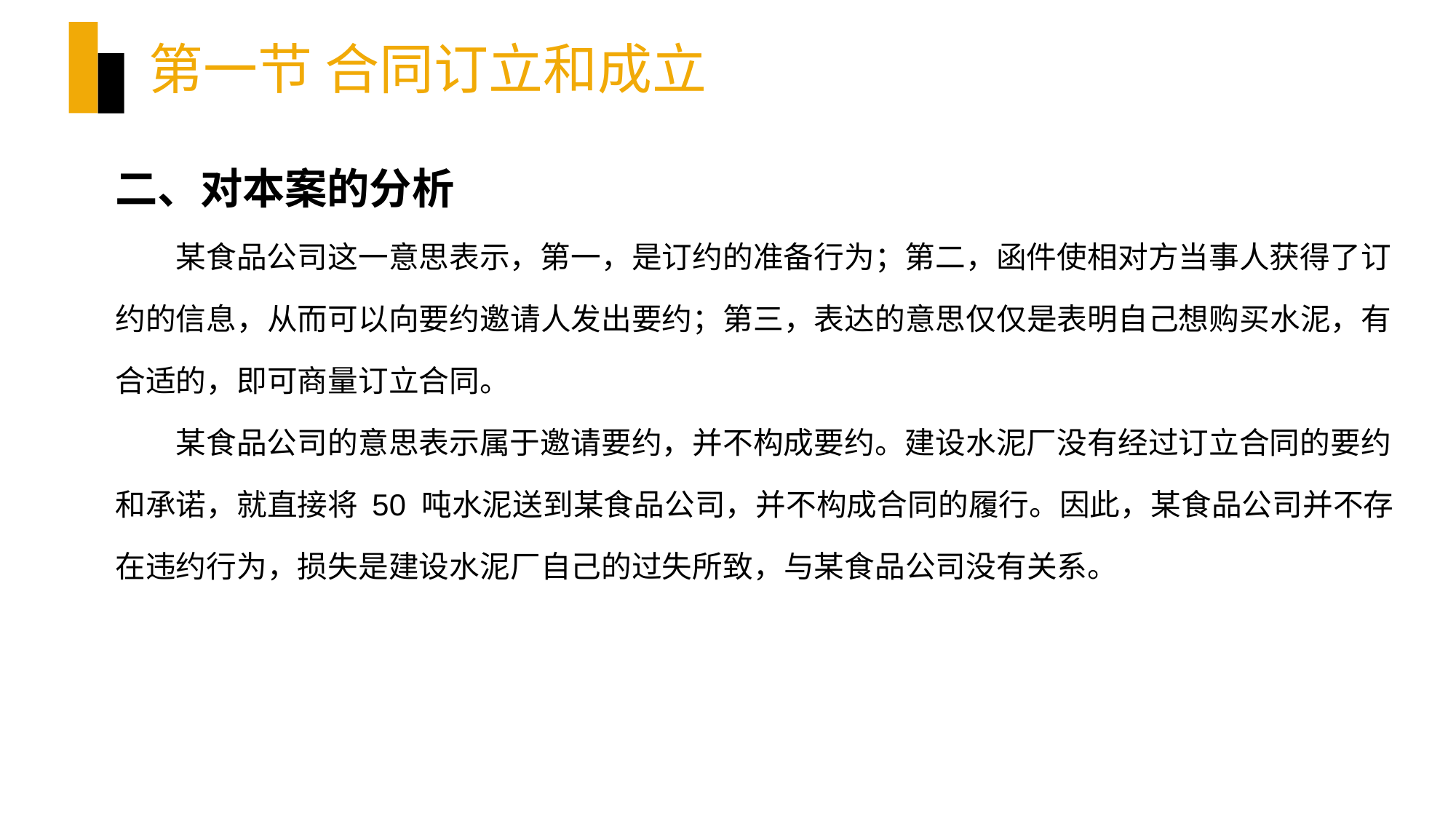

# 第一节 合同订立和成立
二、对本案的分析
某食品公司这一意思表示，第一，是订约的准备行为；第二，函件使相对方当事人获得了订约的信息，从而可以向要约邀请人发出要约；第三，表达的意思仅仅是表明自己想购买水泥，有合适的，即可商量订立合同。
某食品公司的意思表示属于邀请要约，并不构成要约。建设水泥厂没有经过订立合同的要约和承诺，就直接将 50 吨水泥送到某食品公司，并不构成合同的履行。因此，某食品公司并不存在违约行为，损失是建设水泥厂自己的过失所致，与某食品公司没有关系。